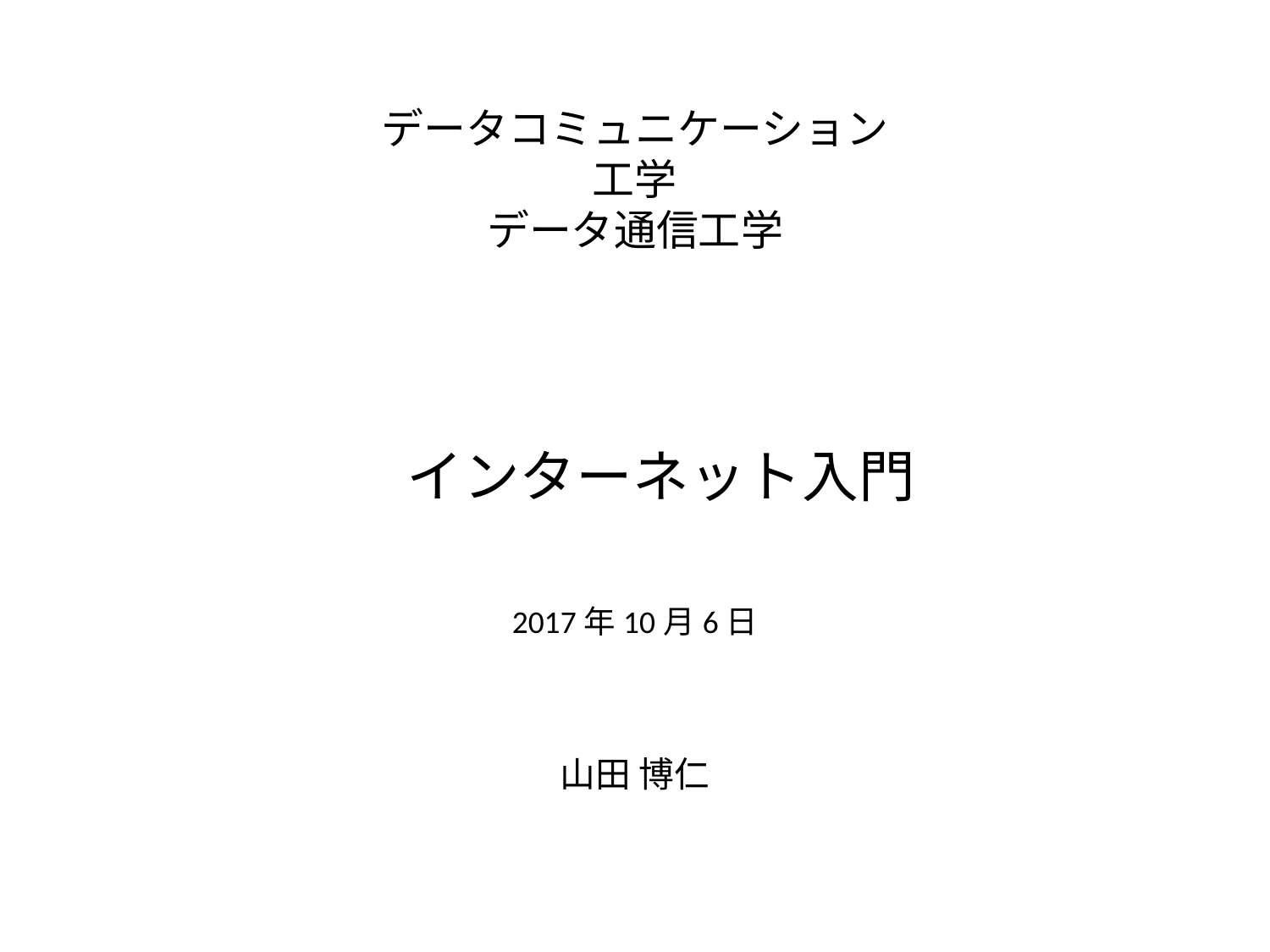

# データコミュニケーション工学 データ通信工学
インターネット入門
2017年10月6日
山田 博仁